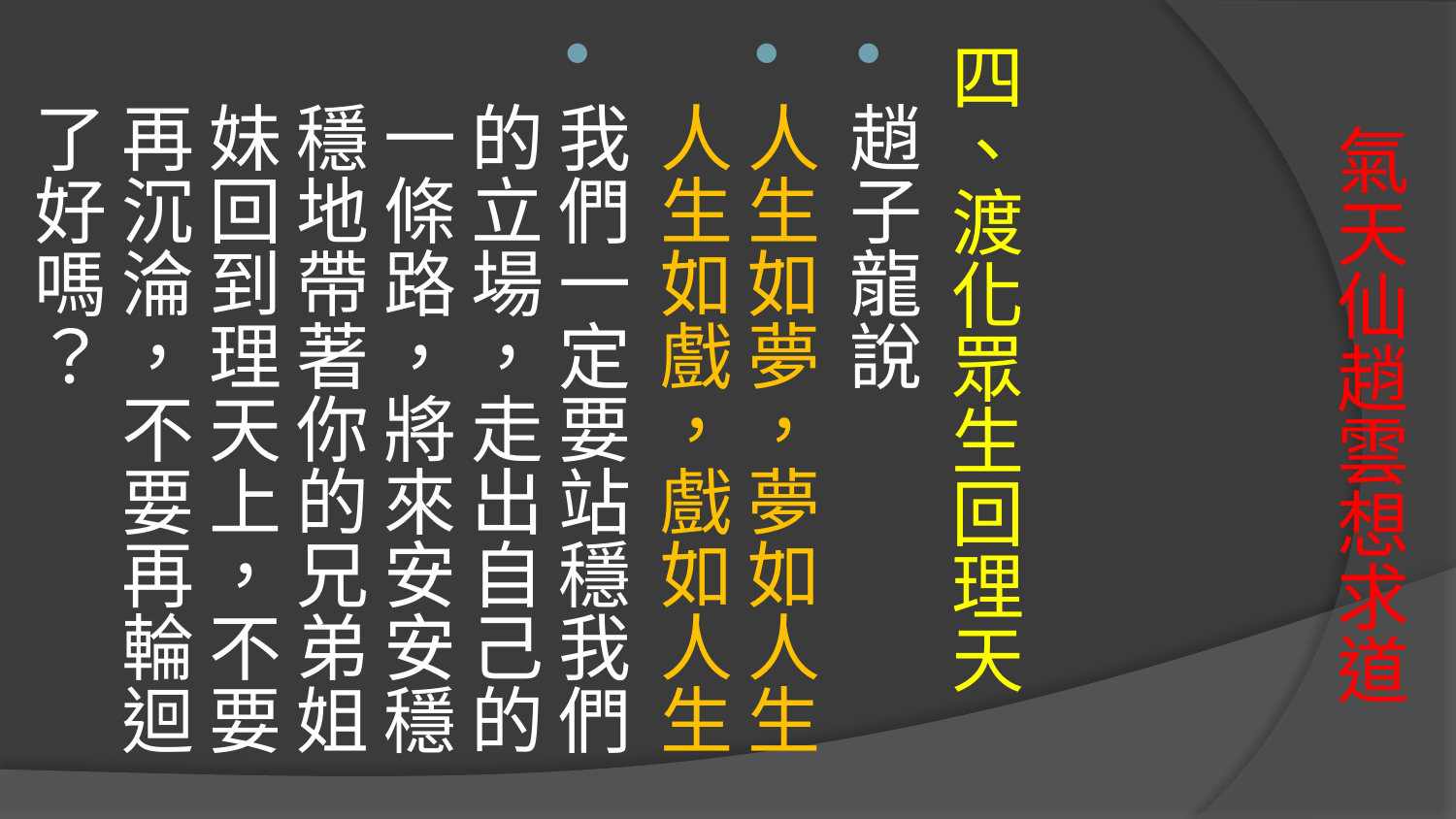

四、渡化眾生回理天
趙子龍說
人生如夢，夢如人生  人生如戲，戲如人生
我們一定要站穩我們的立場，走出自己的一條路，將來安安穩穩地帶著你的兄弟姐妹回到理天上，不要再沉淪，不要再輪迴了好嗎？
# 氣天仙趙雲想求道